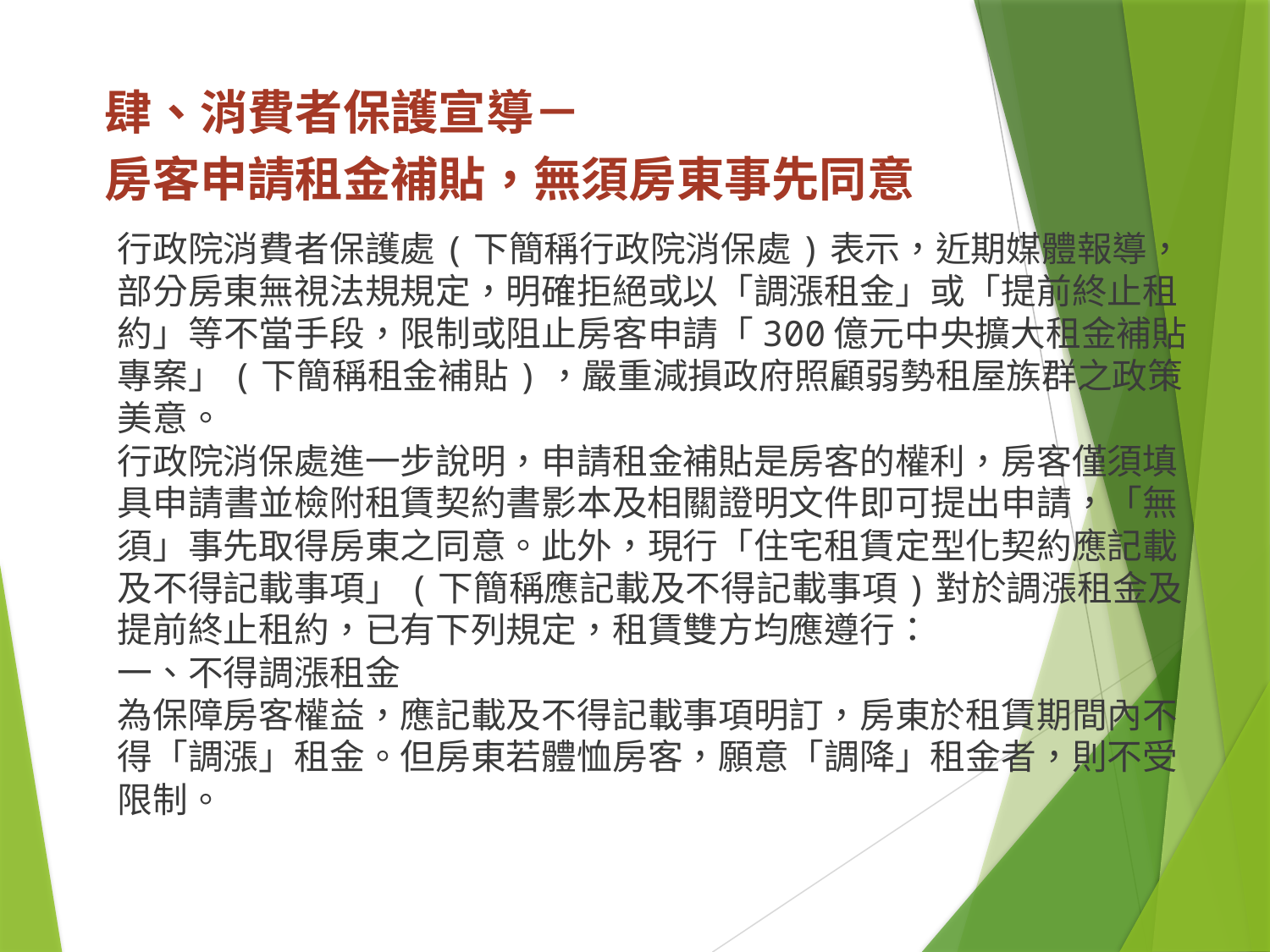

肆、消費者保護宣導－
房客申請租金補貼，無須房東事先同意
行政院消費者保護處(下簡稱行政院消保處)表示，近期媒體報導，部分房東無視法規規定，明確拒絕或以「調漲租金」或「提前終止租約」等不當手段，限制或阻止房客申請「300億元中央擴大租金補貼專案」(下簡稱租金補貼)，嚴重減損政府照顧弱勢租屋族群之政策美意。
行政院消保處進一步說明，申請租金補貼是房客的權利，房客僅須填具申請書並檢附租賃契約書影本及相關證明文件即可提出申請，「無須」事先取得房東之同意。此外，現行「住宅租賃定型化契約應記載及不得記載事項」(下簡稱應記載及不得記載事項)對於調漲租金及提前終止租約，已有下列規定，租賃雙方均應遵行：
一、不得調漲租金
為保障房客權益，應記載及不得記載事項明訂，房東於租賃期間內不得「調漲」租金。但房東若體恤房客，願意「調降」租金者，則不受限制。